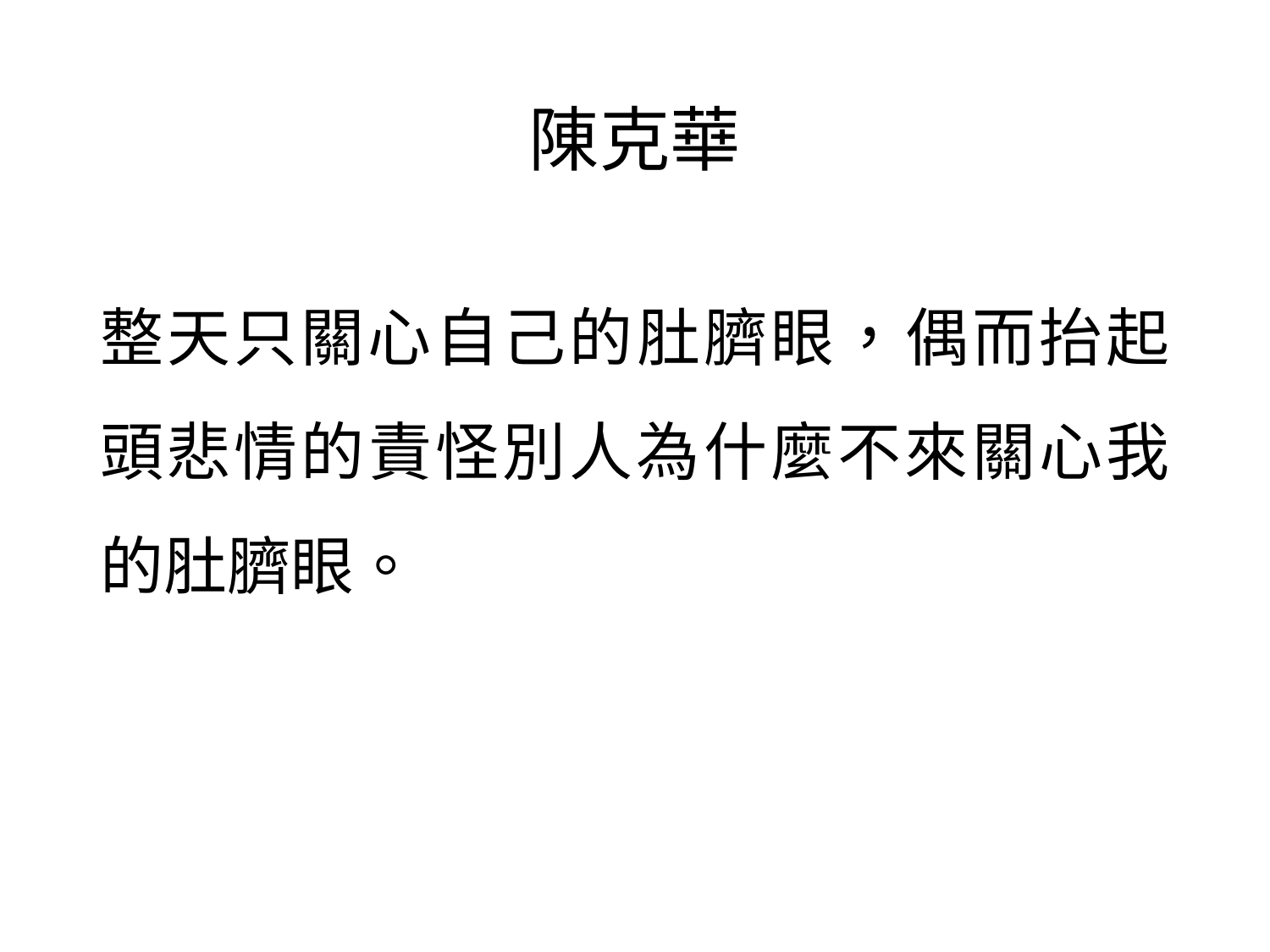

# 陳克華
整天只關心自己的肚臍眼，偶而抬起頭悲情的責怪別人為什麼不來關心我的肚臍眼。